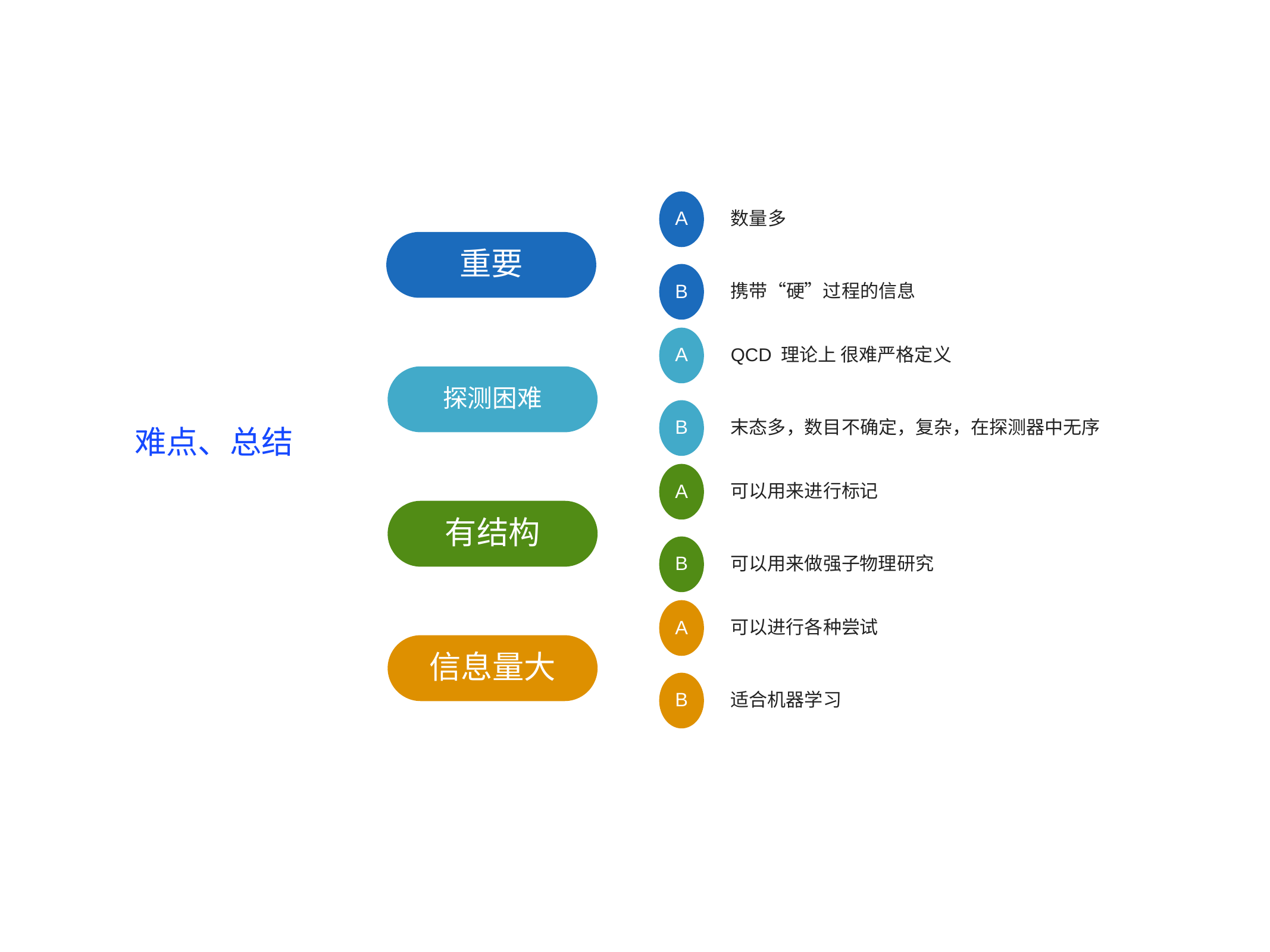

数量多
A
携带“硬”过程的信息
B
重要
QCD 理论上 很难严格定义
A
末态多，数目不确定，复杂，在探测器中无序
B
探测困难
难点、总结
可以用来进行标记
A
可以用来做强子物理研究
B
有结构
可以进行各种尝试
A
适合机器学习
B
信息量大